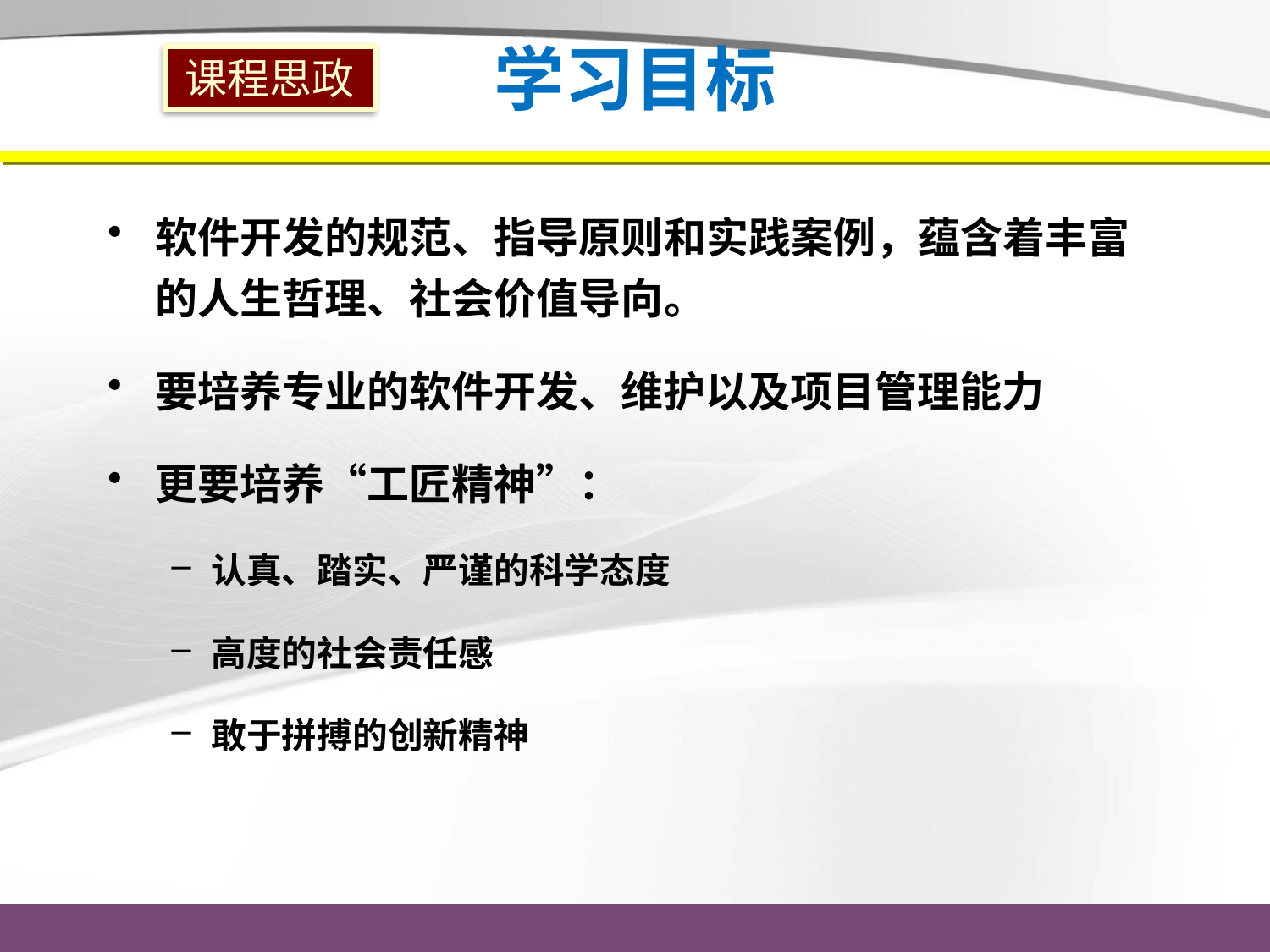

# 学习目标
课程思政
软件开发的规范、指导原则和实践案例，蕴含着丰富的人生哲理、社会价值导向。
要培养专业的软件开发、维护以及项目管理能力
更要培养“工匠精神”：
认真、踏实、严谨的科学态度
高度的社会责任感
敢于拼搏的创新精神